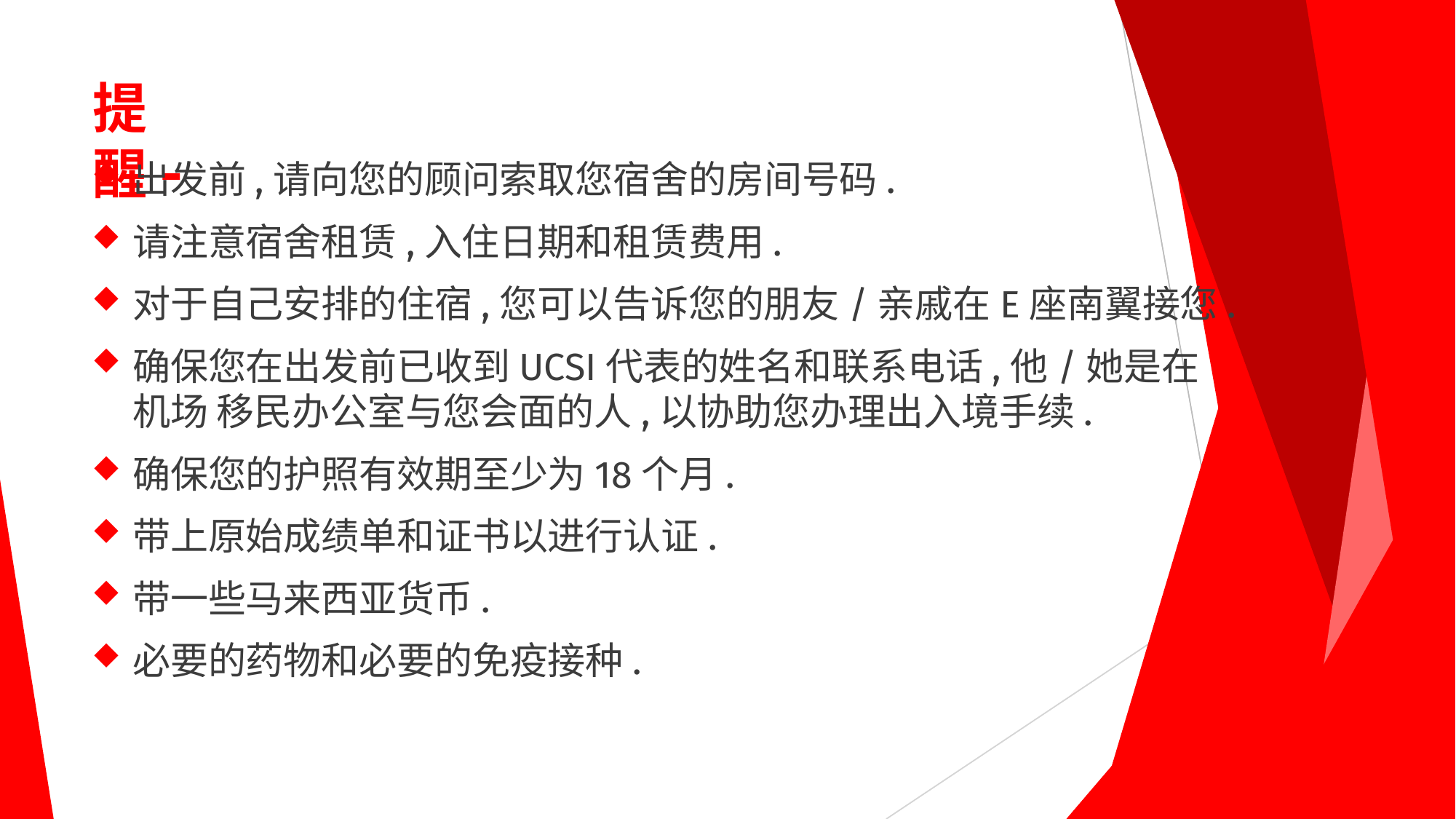

# 提醒-
出发前,请向您的顾问索取您宿舍的房间号码.
请注意宿舍租赁,入住日期和租赁费用.
对于自己安排的住宿,您可以告诉您的朋友/亲戚在E座南翼接您.
确保您在出发前已收到UCSI代表的姓名和联系电话,他/她是在机场 移民办公室与您会面的人,以协助您办理出入境手续.
确保您的护照有效期至少为18个月.
带上原始成绩单和证书以进行认证.
带一些马来西亚货币.
必要的药物和必要的免疫接种.